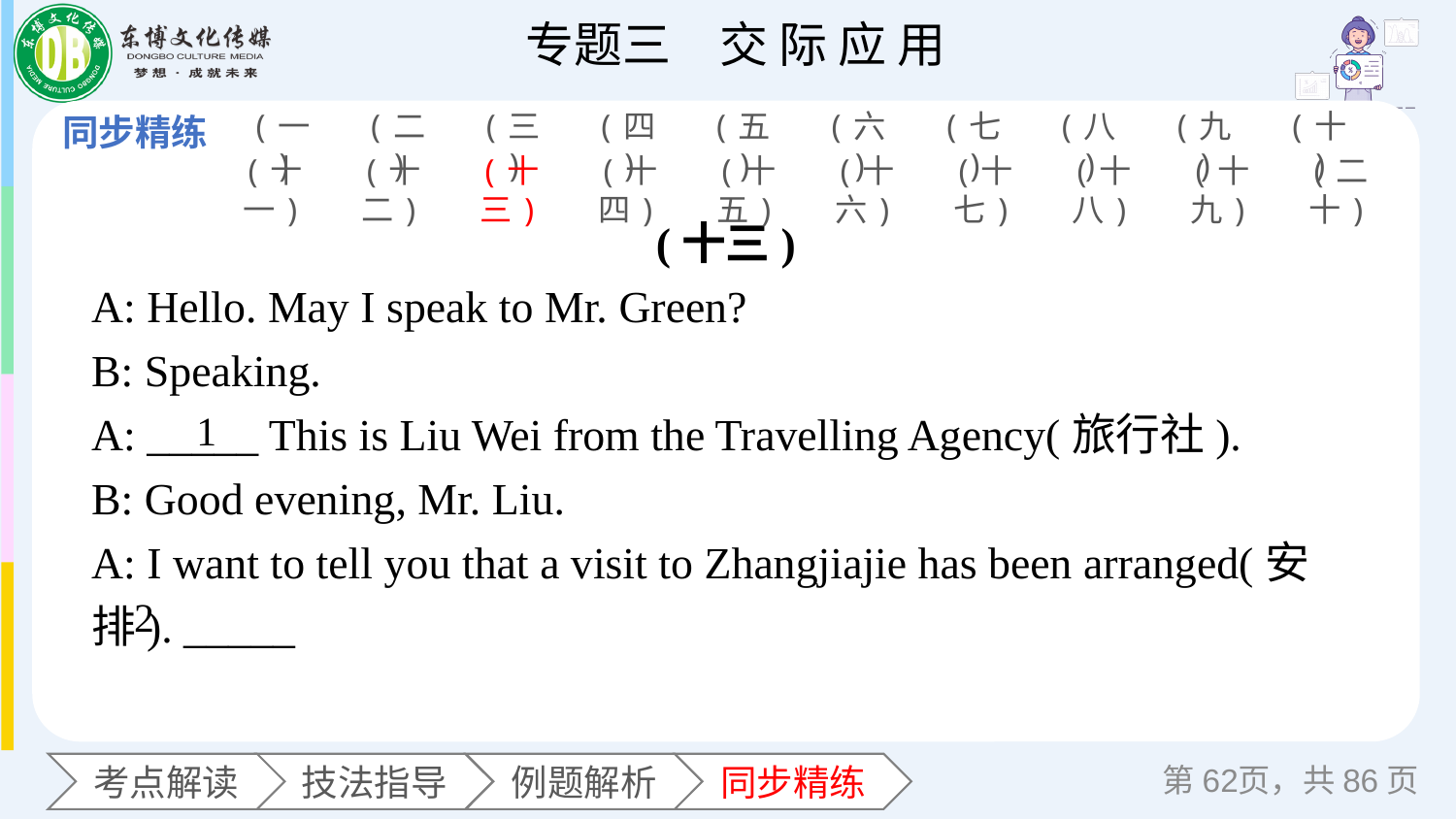

(一)
(二)
(三)
(四)
(五)
(六)
(七)
(八)
(九)
(十)
(十一)
(十二)
(十三)
(十四)
(十五)
(十六)
(十七)
(十八)
(十九)
(二十)
(十三)
A: Hello. May I speak to Mr. Green?
B: Speaking.
A: _____ This is Liu Wei from the Travelling Agency(旅行社).
B: Good evening, Mr. Liu.
A: I want to tell you that a visit to Zhangjiajie has been arranged(安排). _____
1
2
第62页，共86页